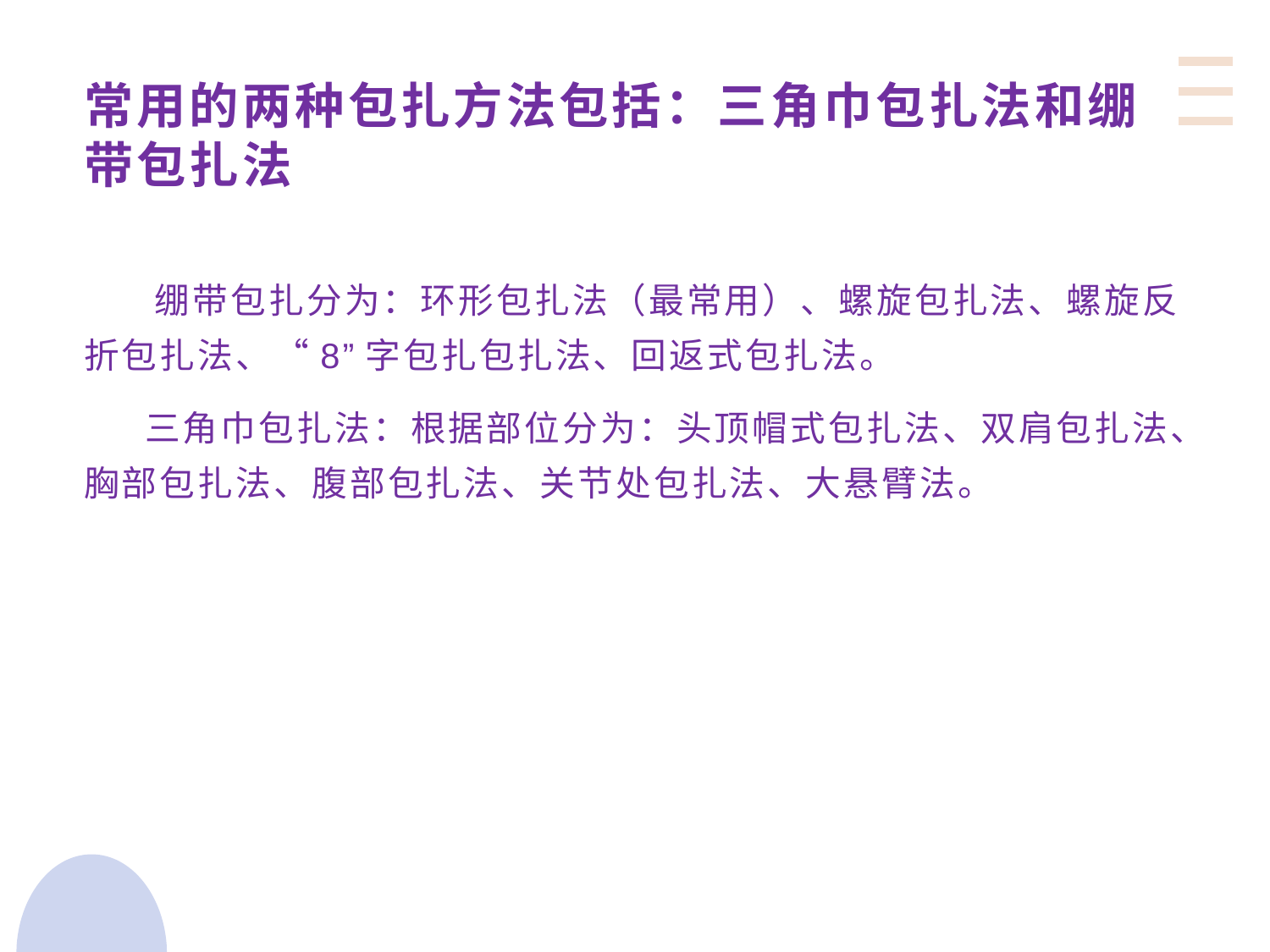

# 常用的两种包扎方法包括：三角巾包扎法和绷带包扎法

          绷带包扎分为：环形包扎法（最常用）、螺旋包扎法、螺旋反折包扎法、“8”字包扎包扎法、回返式包扎法。
     三角巾包扎法：根据部位分为：头顶帽式包扎法、双肩包扎法、胸部包扎法、腹部包扎法、关节处包扎法、大悬臂法。